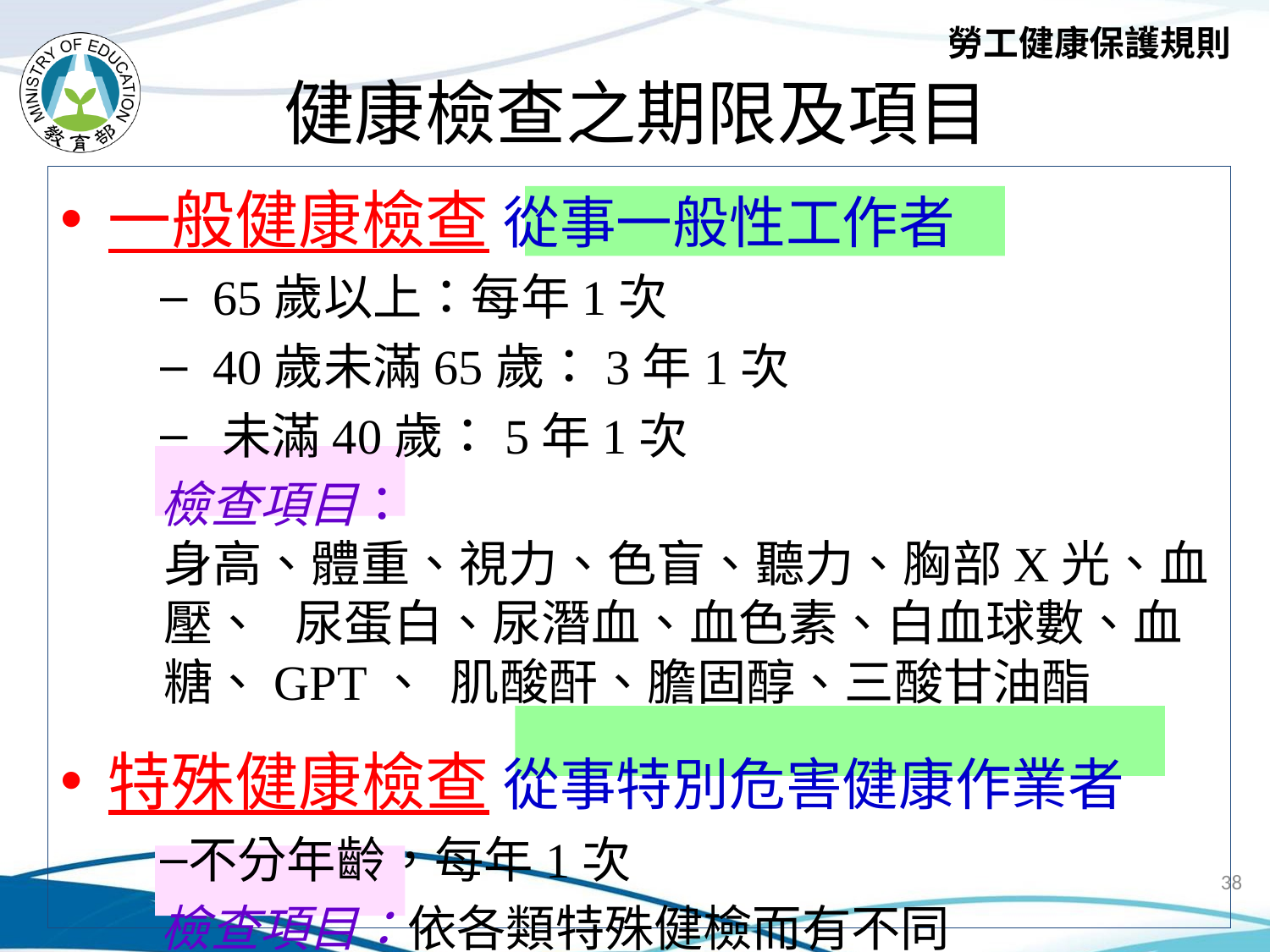

勞工健康保護規則
# 健康檢查之期限及項目
一般健康檢查 從事一般性工作者
  65歲以上：每年1次
  40歲未滿65歲：3年1次
  未滿40歲：5年1次
檢查項目：
身高、體重、視力、色盲、聽力、胸部X光、血壓、   尿蛋白、尿潛血、血色素、白血球數、血糖、GPT、  肌酸酐、膽固醇、三酸甘油酯
特殊健康檢查 從事特別危害健康作業者
不分年齡，每年1次
檢查項目：依各類特殊健檢而有不同

38